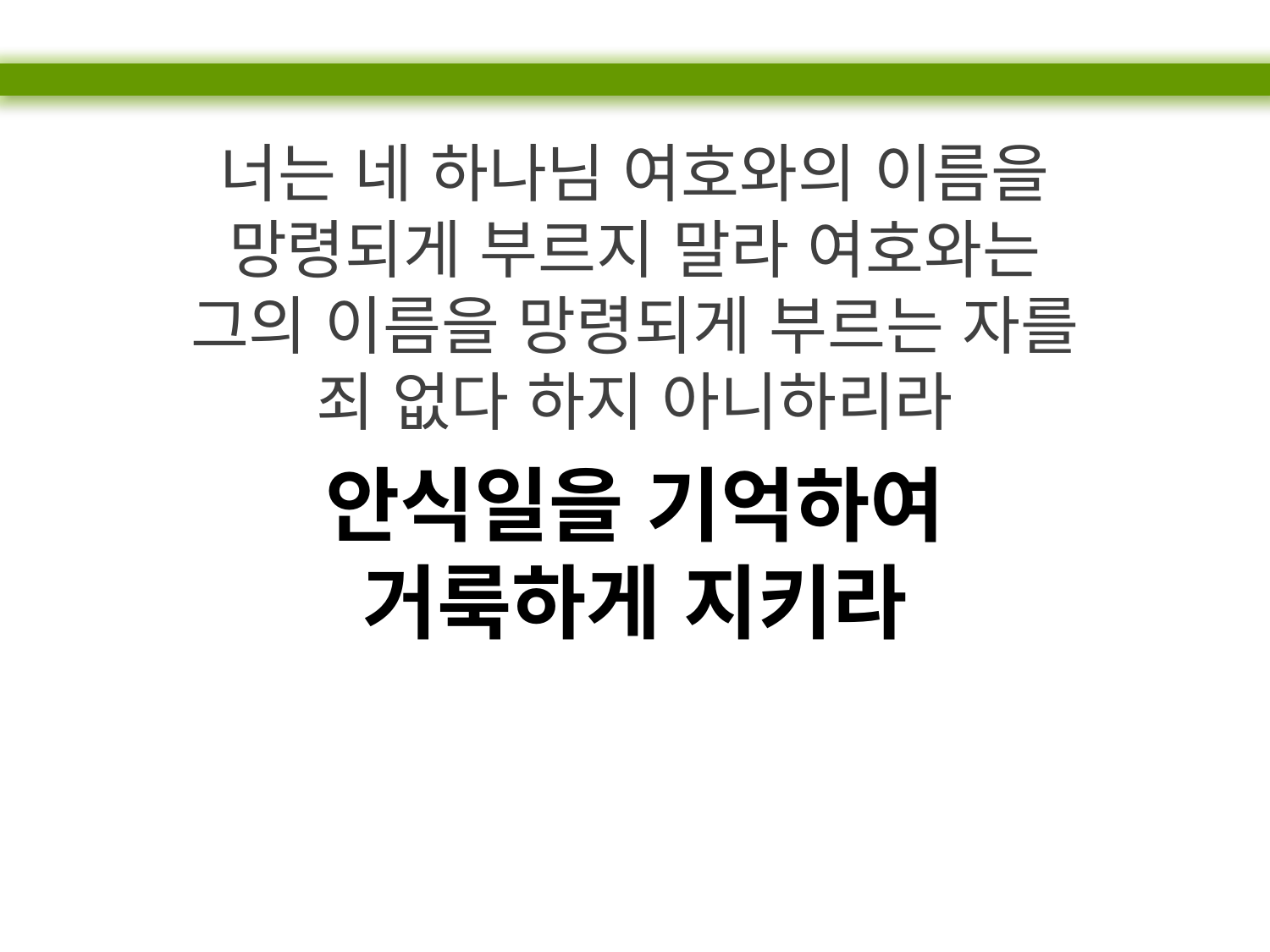

너는 네 하나님 여호와의 이름을
망령되게 부르지 말라 여호와는
그의 이름을 망령되게 부르는 자를
죄 없다 하지 아니하리라
안식일을 기억하여
거룩하게 지키라